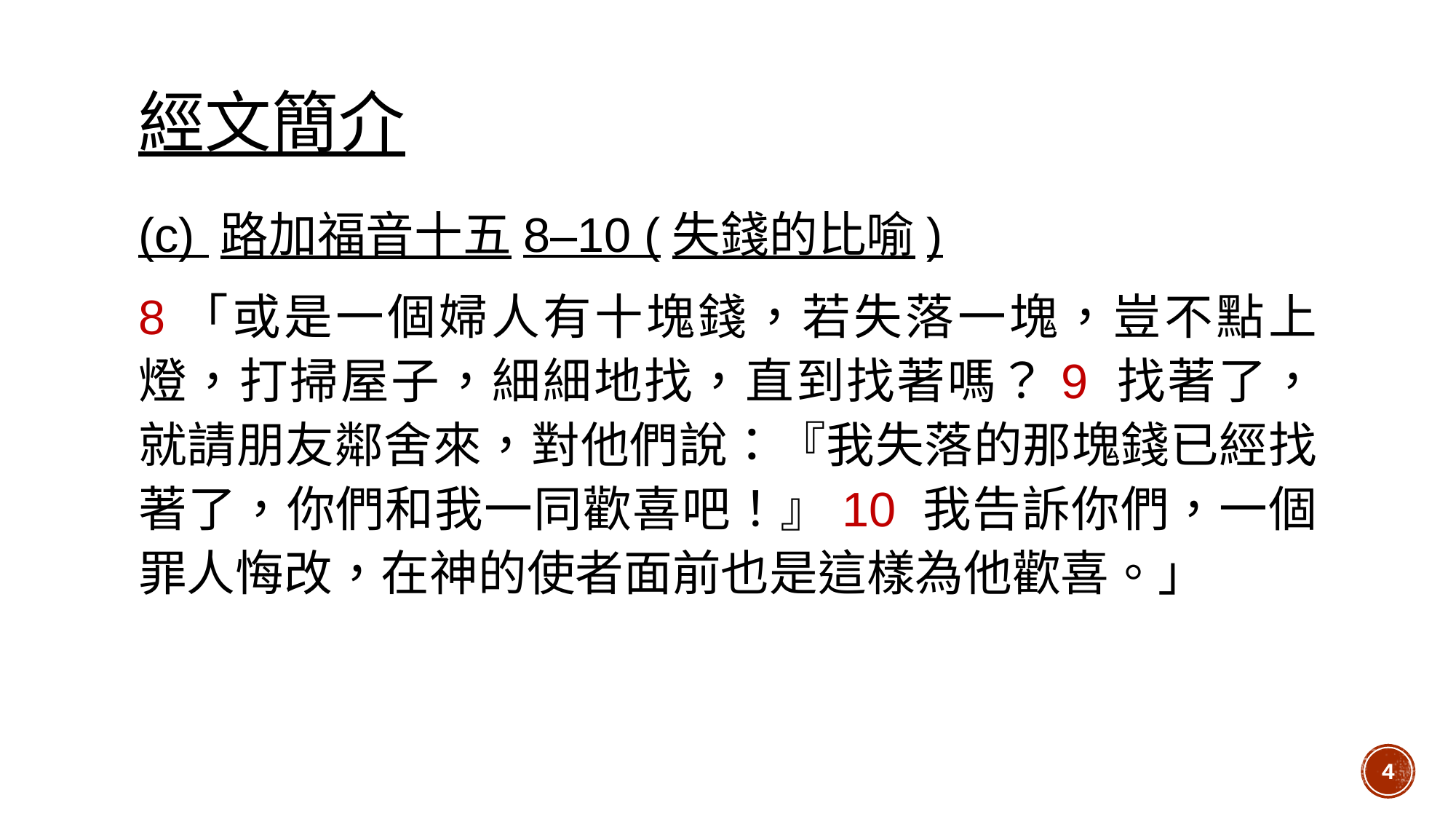

# 經文簡介
(c) 路加福音十五8–10 (失錢的比喻)
8「或是一個婦人有十塊錢，若失落一塊，豈不點上燈，打掃屋子，細細地找，直到找著嗎？9 找著了，就請朋友鄰舍來，對他們說：『我失落的那塊錢已經找著了，你們和我一同歡喜吧！』10 我告訴你們，一個罪人悔改，在神的使者面前也是這樣為他歡喜。」
4